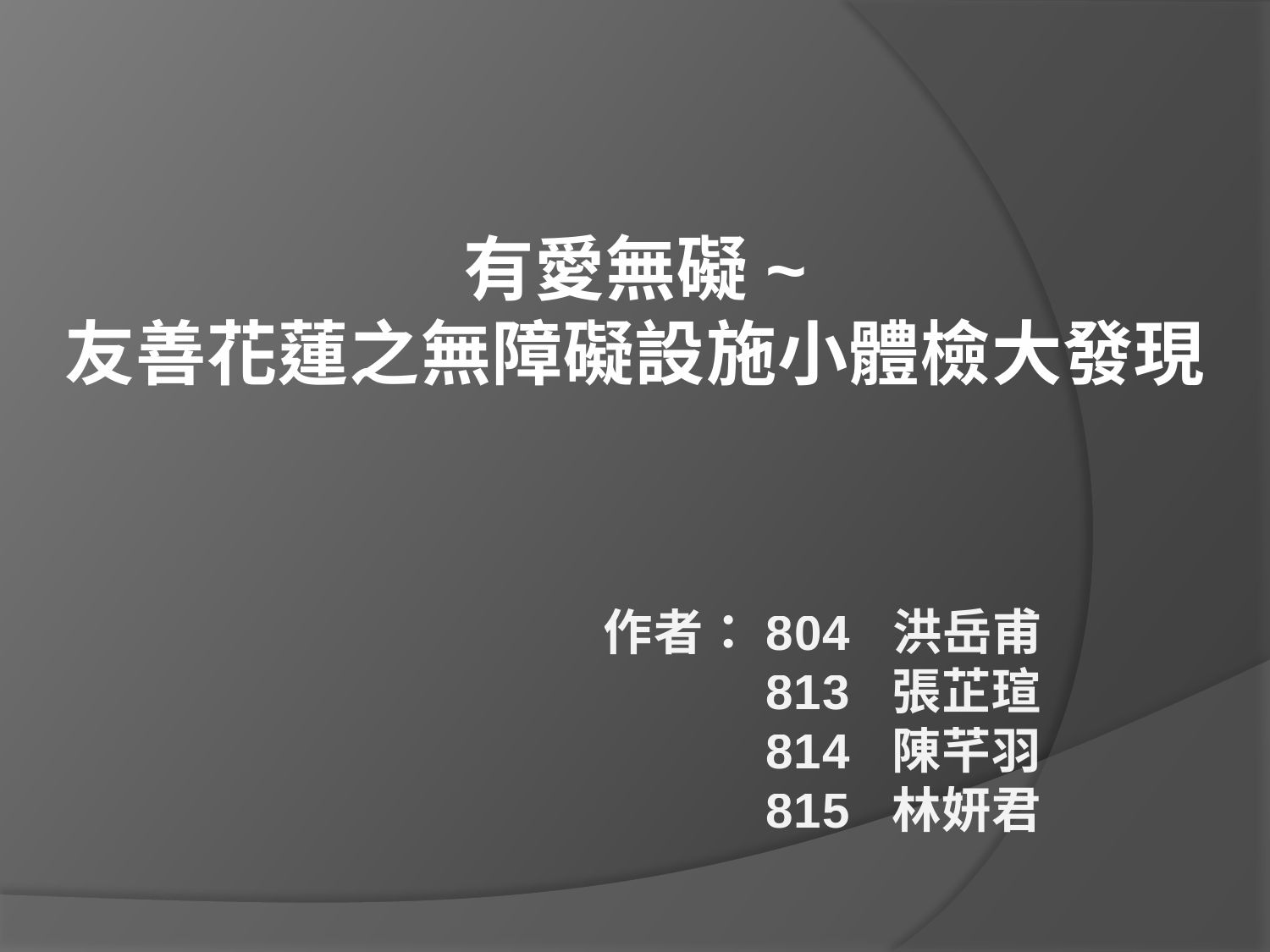

有愛無礙~
友善花蓮之無障礙設施小體檢大發現
作者：804  洪岳甫
           813  張芷瑄
           814  陳芊羽
           815  林妍君